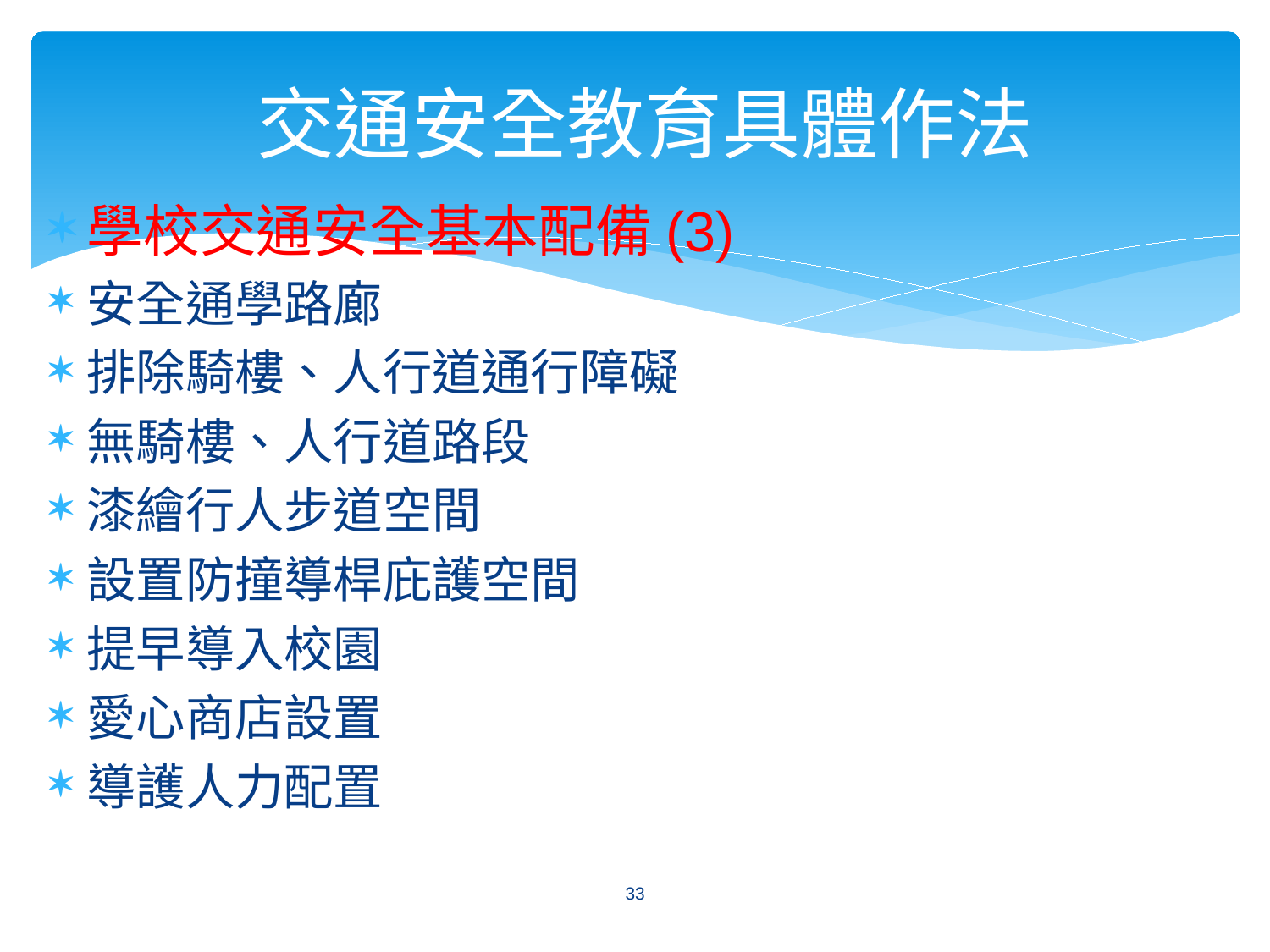

交通安全教育具體作法
學校交通安全基本配備(3)
安全通學路廊
排除騎樓、人行道通行障礙
無騎樓、人行道路段
漆繪行人步道空間
設置防撞導桿庇護空間
提早導入校園
愛心商店設置
導護人力配置
33